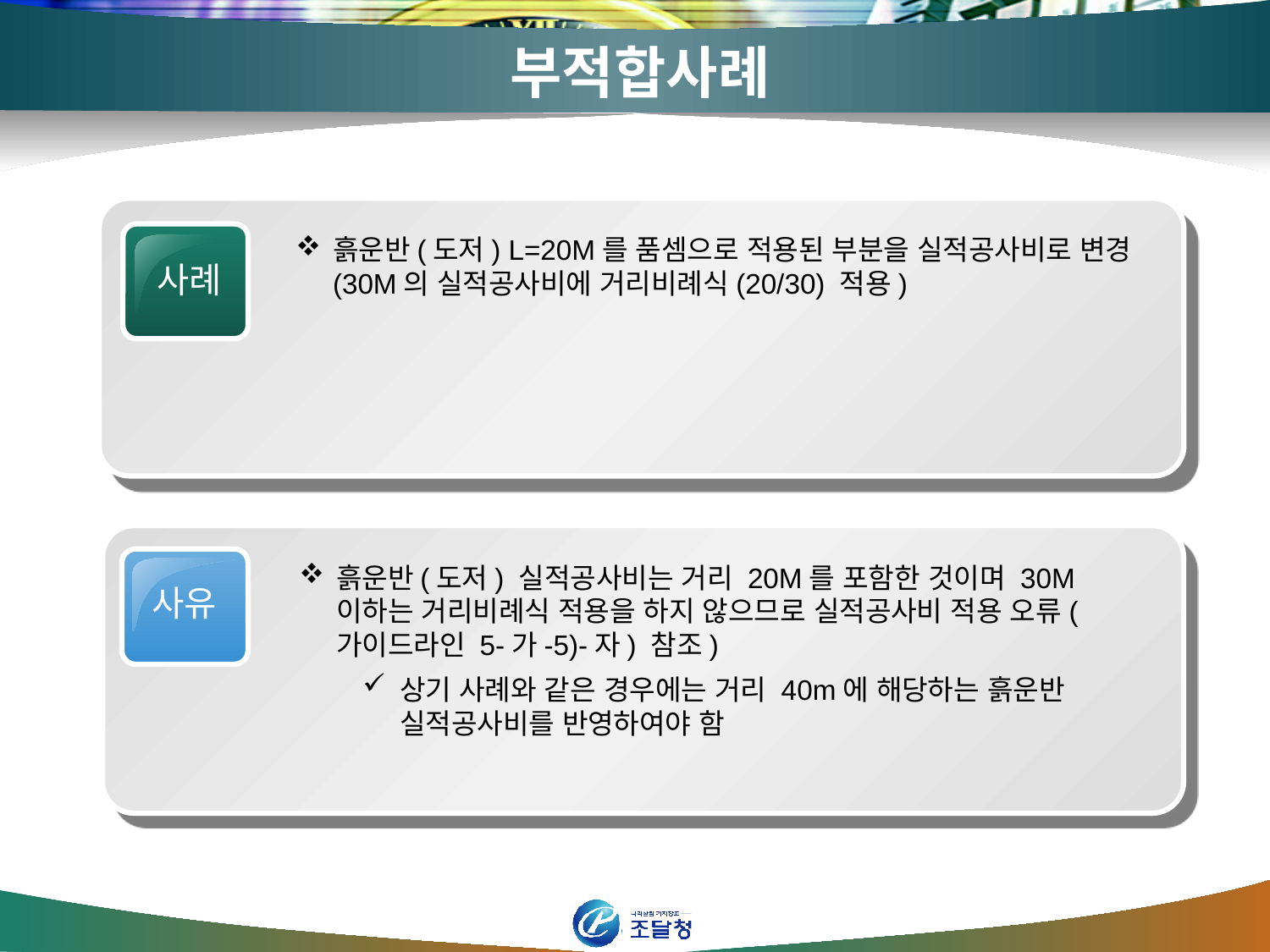

# 부적합사례

사례
흙운반(도저) L=20M를 품셈으로 적용된 부분을 실적공사비로 변경(30M의 실적공사비에 거리비례식(20/30) 적용)

사유
흙운반(도저) 실적공사비는 거리 20M를 포함한 것이며 30M이하는 거리비례식 적용을 하지 않으므로 실적공사비 적용 오류(가이드라인 5-가-5)-자) 참조)

상기 사례와 같은 경우에는 거리 40m에 해당하는 흙운반 실적공사비를 반영하여야 함